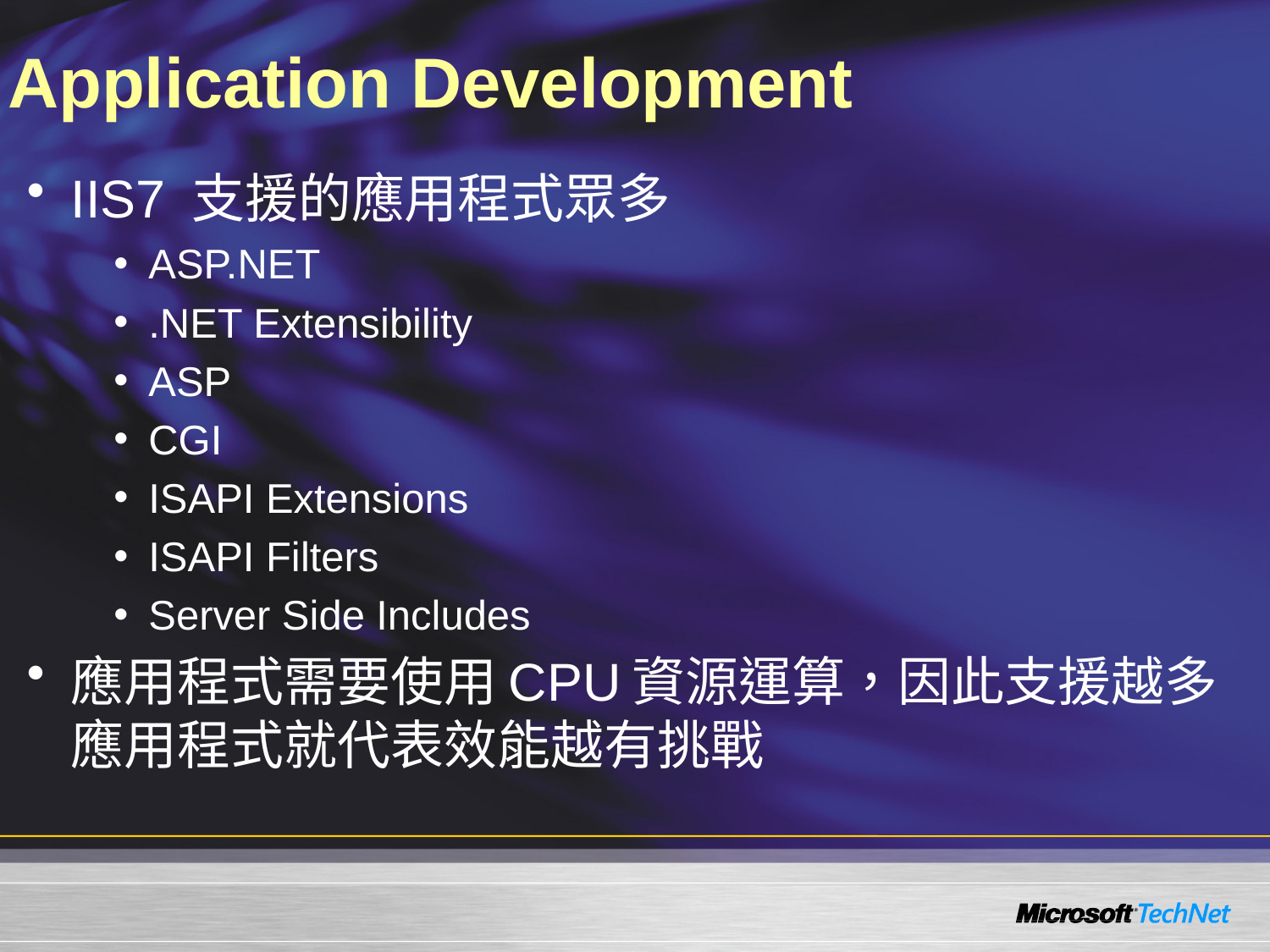

# Application Development
IIS7 支援的應用程式眾多
ASP.NET
.NET Extensibility
ASP
CGI
ISAPI Extensions
ISAPI Filters
Server Side Includes
應用程式需要使用CPU資源運算，因此支援越多應用程式就代表效能越有挑戰